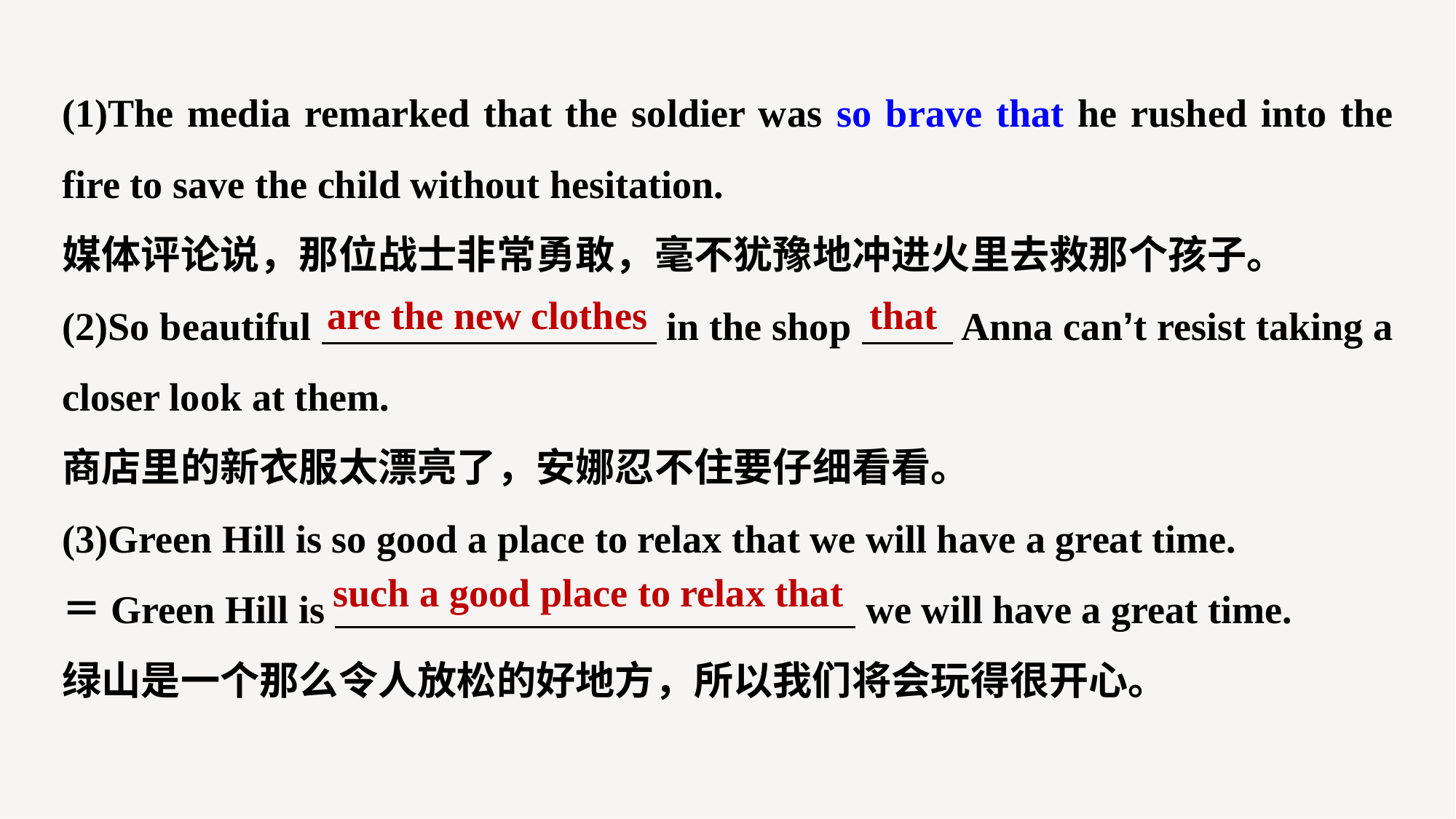

(1)The media remarked that the soldier was so brave that he rushed into the fire to save the child without hesitation.
媒体评论说，那位战士非常勇敢，毫不犹豫地冲进火里去救那个孩子。
(2)So beautiful                                   in the shop           Anna can’t resist taking a closer look at them.
商店里的新衣服太漂亮了，安娜忍不住要仔细看看。
(3)Green Hill is so good a place to relax that we will have a great time.
＝Green Hill is                                                       we will have a great time.
绿山是一个那么令人放松的好地方，所以我们将会玩得很开心。
are the new clothes
that
such a good place to relax that